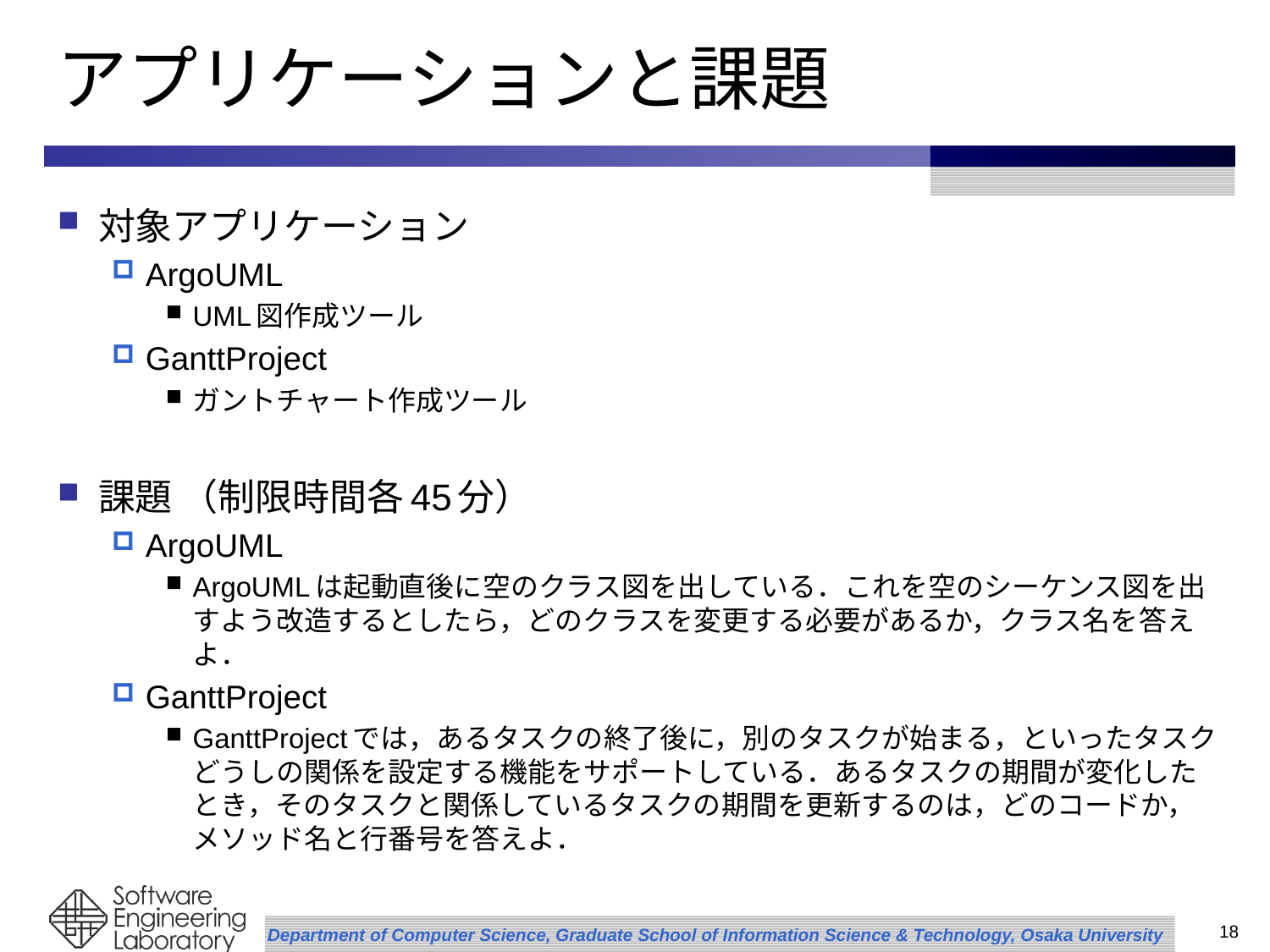

# アプリケーションと課題
対象アプリケーション
ArgoUML
UML図作成ツール
GanttProject
ガントチャート作成ツール

課題 （制限時間各45分）
ArgoUML
ArgoUMLは起動直後に空のクラス図を出している．これを空のシーケンス図を出すよう改造するとしたら，どのクラスを変更する必要があるか，クラス名を答えよ．
GanttProject
GanttProjectでは，あるタスクの終了後に，別のタスクが始まる，といったタスクどうしの関係を設定する機能をサポートしている．あるタスクの期間が変化したとき，そのタスクと関係しているタスクの期間を更新するのは，どのコードか，メソッド名と行番号を答えよ．

18